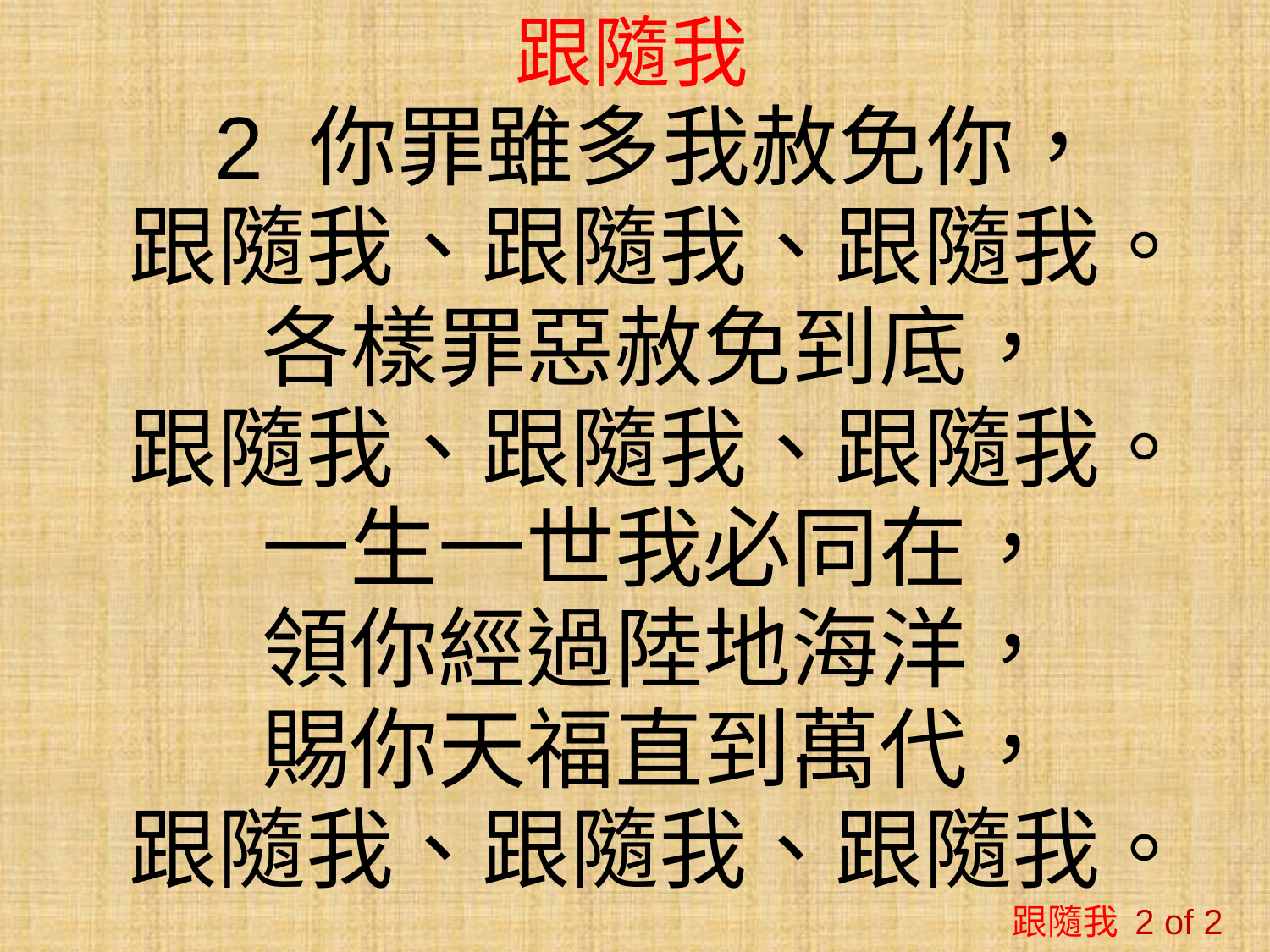

# 跟隨我
2 你罪雖多我赦免你，
跟隨我、跟隨我、跟隨我。
各樣罪惡赦免到底，
跟隨我、跟隨我、跟隨我。
一生一世我必同在，
領你經過陸地海洋，
賜你天福直到萬代，
跟隨我、跟隨我、跟隨我。

跟隨我 2 of 2